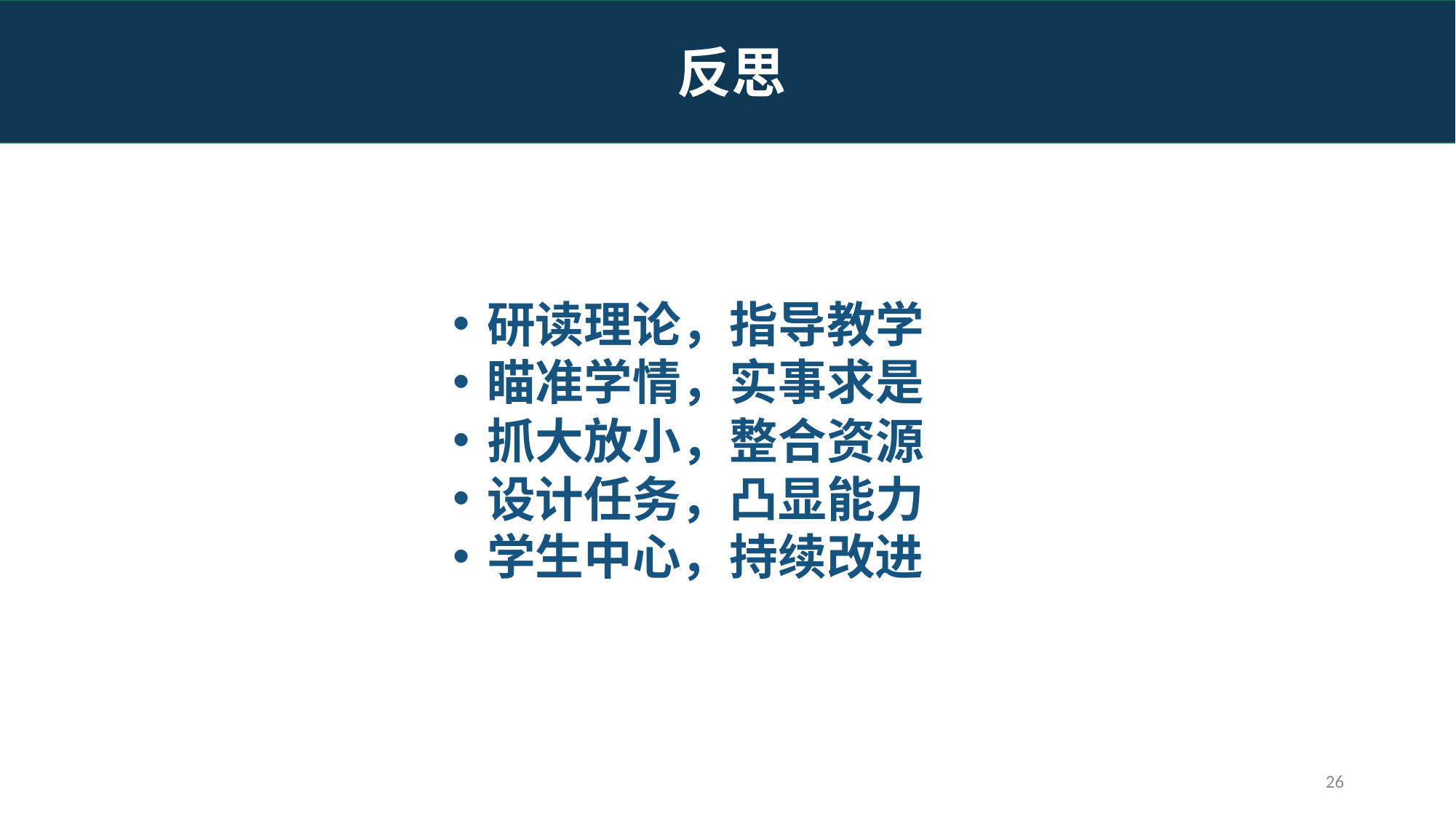

反思
研读理论，指导教学
瞄准学情，实事求是
抓大放小，整合资源
设计任务，凸显能力
学生中心，持续改进

26